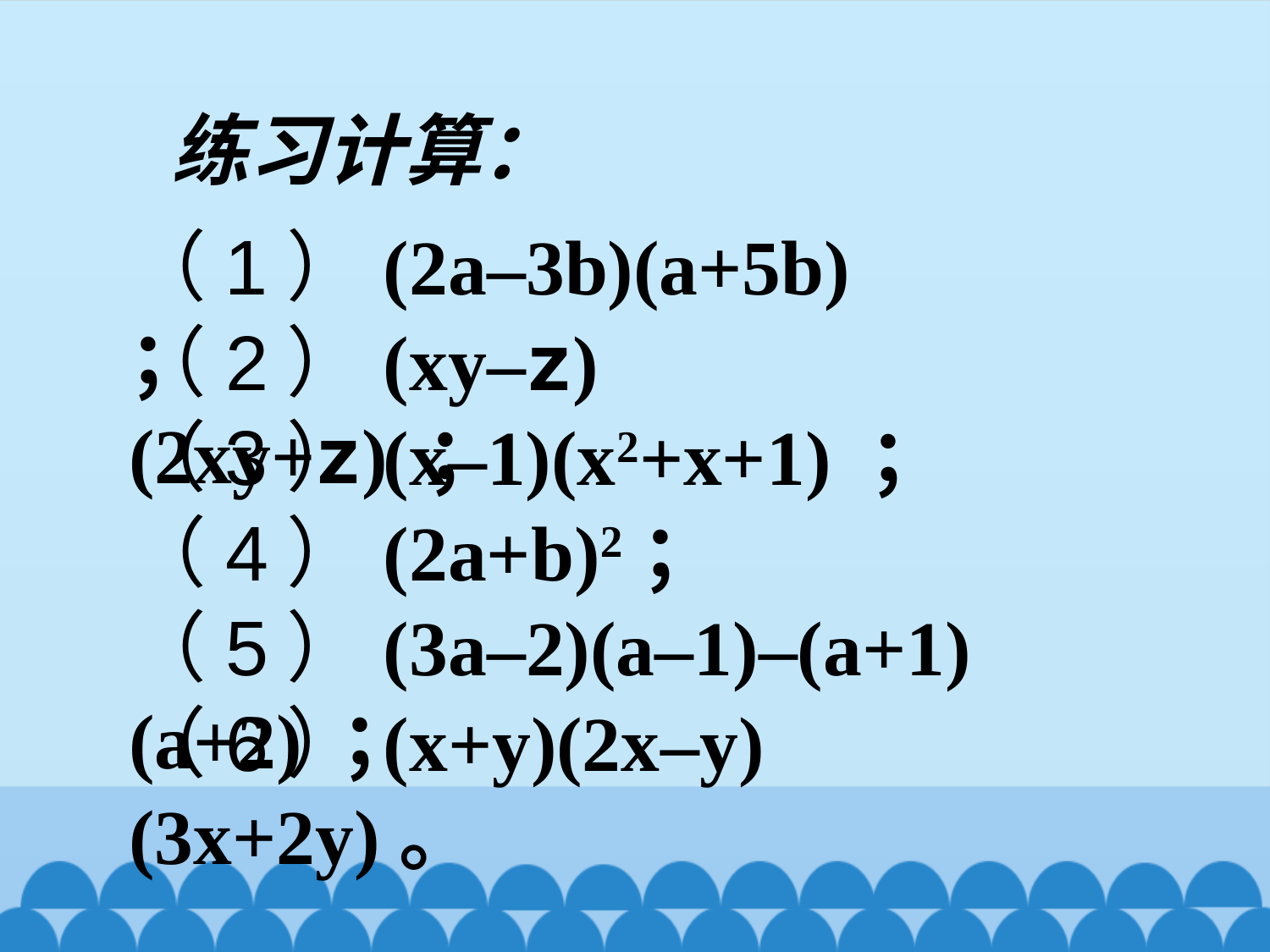

练习计算：
（1）(2a–3b)(a+5b) ；
（2）(xy–z)(2xy+z) ；
（3）(x–1)(x2+x+1) ；
（4）(2a+b)2；
（5）(3a–2)(a–1)–(a+1)(a+2) ；
（6）(x+y)(2x–y)(3x+2y)。